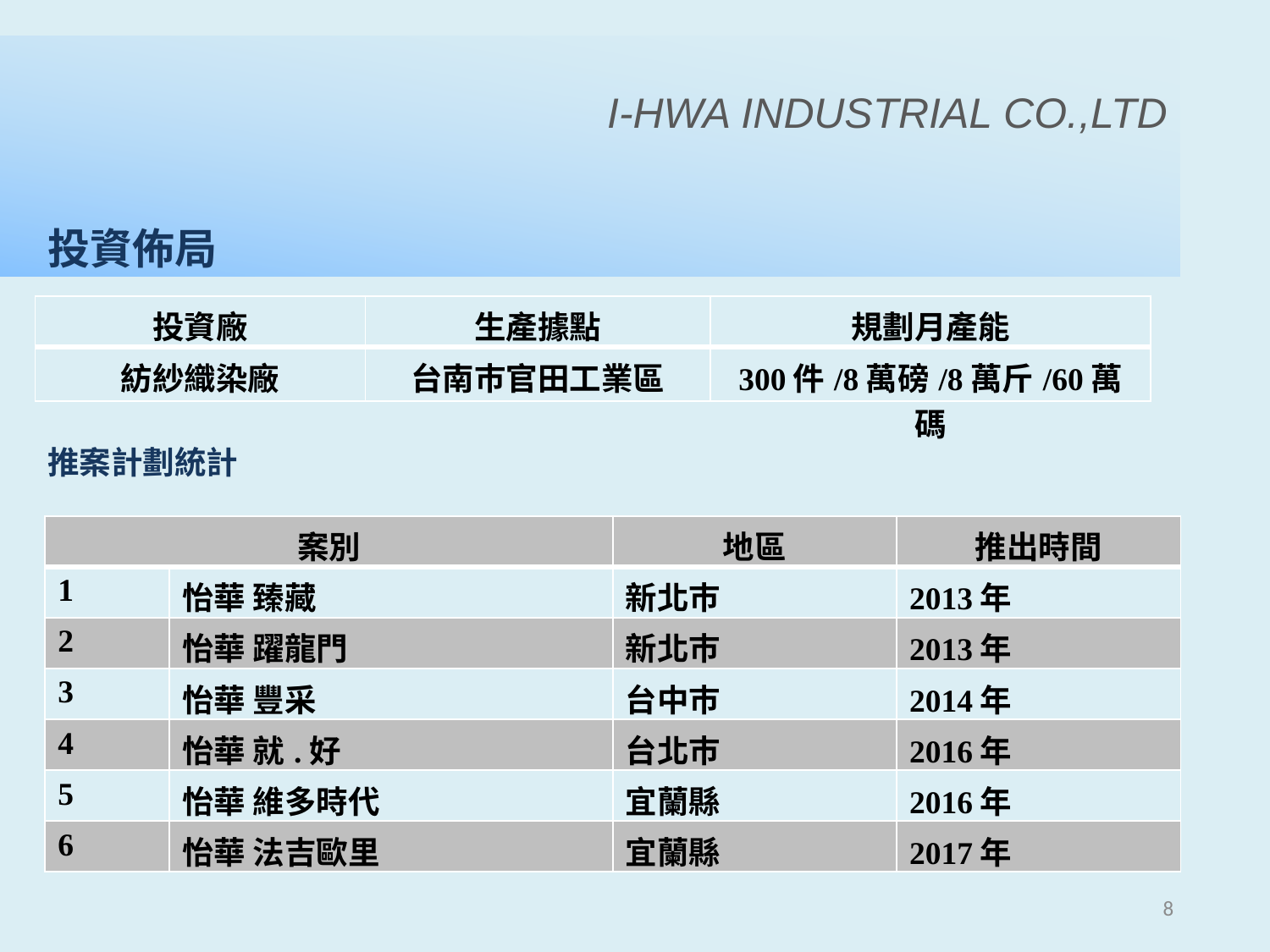

I-HWA INDUSTRIAL CO.,LTD
投資佈局
| 投資廠 | 生產據點 | 規劃月產能 |
| --- | --- | --- |
| 紡紗織染廠 | 台南巿官田工業區 | 300件/8萬磅/8萬斤/60萬碼 |
推案計劃統計
| 案別 |  | 地區 | 推出時間 |
| --- | --- | --- | --- |
| 1 | 怡華 臻藏 | 新北巿 | 2013年 |
| 2 | 怡華 躍龍門 | 新北巿 | 2013年 |
| 3 | 怡華 豐采 | 台中巿 | 2014年 |
| 4 | 怡華 就.好 | 台北巿 | 2016年 |
| 5 | 怡華 維多時代 | 宜蘭縣 | 2016年 |
| 6 | 怡華 法吉歐里 | 宜蘭縣 | 2017年 |
8